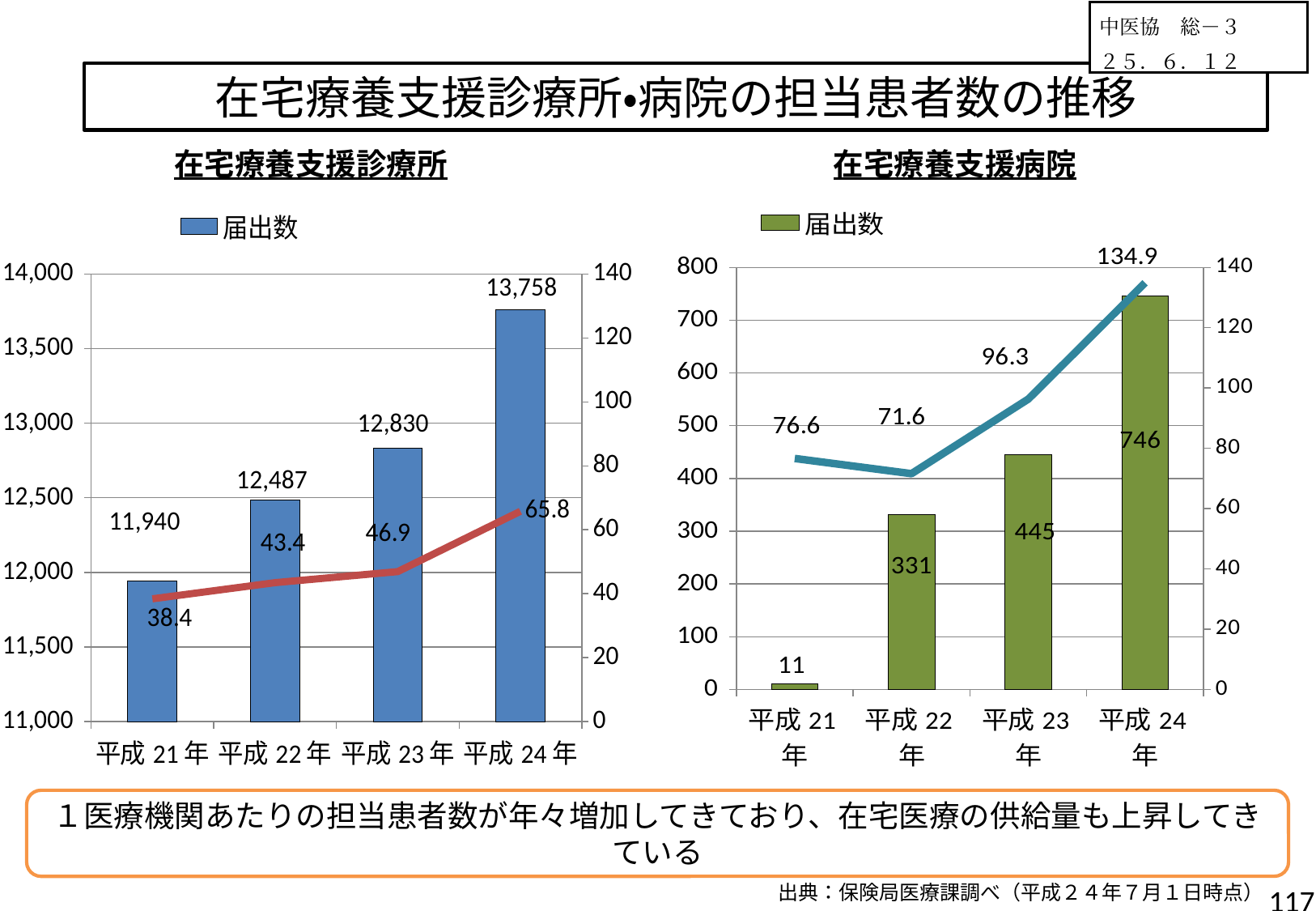

中医協　総－３
２５．６．１２

# 在宅療養支援診療所・病院の担当患者数の推移
在宅療養支援診療所
在宅療養支援病院

### Chart

| Category | 届出数 | １医療機関あたり担当患者数 |
|---|---|---|
| 平成21年 | 11940.0 | 38.381072026800645 |
| 平成22年 | 12487.0 | 43.44262032513815 |
| 平成23年 | 12830.0 | 46.89594699922058 |
| 平成24年 | 13758.0 | 65.77540340165721 |

### Chart

| Category | 届出数 | １医療機関あたり担当患者数 |
|---|---|---|
| 平成21年 | 11.0 | 76.63636363636364 |
| 平成22年 | 331.0 | 71.59516616314198 |
| 平成23年 | 445.0 | 96.33033707865152 |
| 平成24年 | 746.0 | 134.91554959785518 |
１医療機関あたりの担当患者数が年々増加してきており、在宅医療の供給量も上昇してきている
出典：保険局医療課調べ（平成２４年７月１日時点）
117